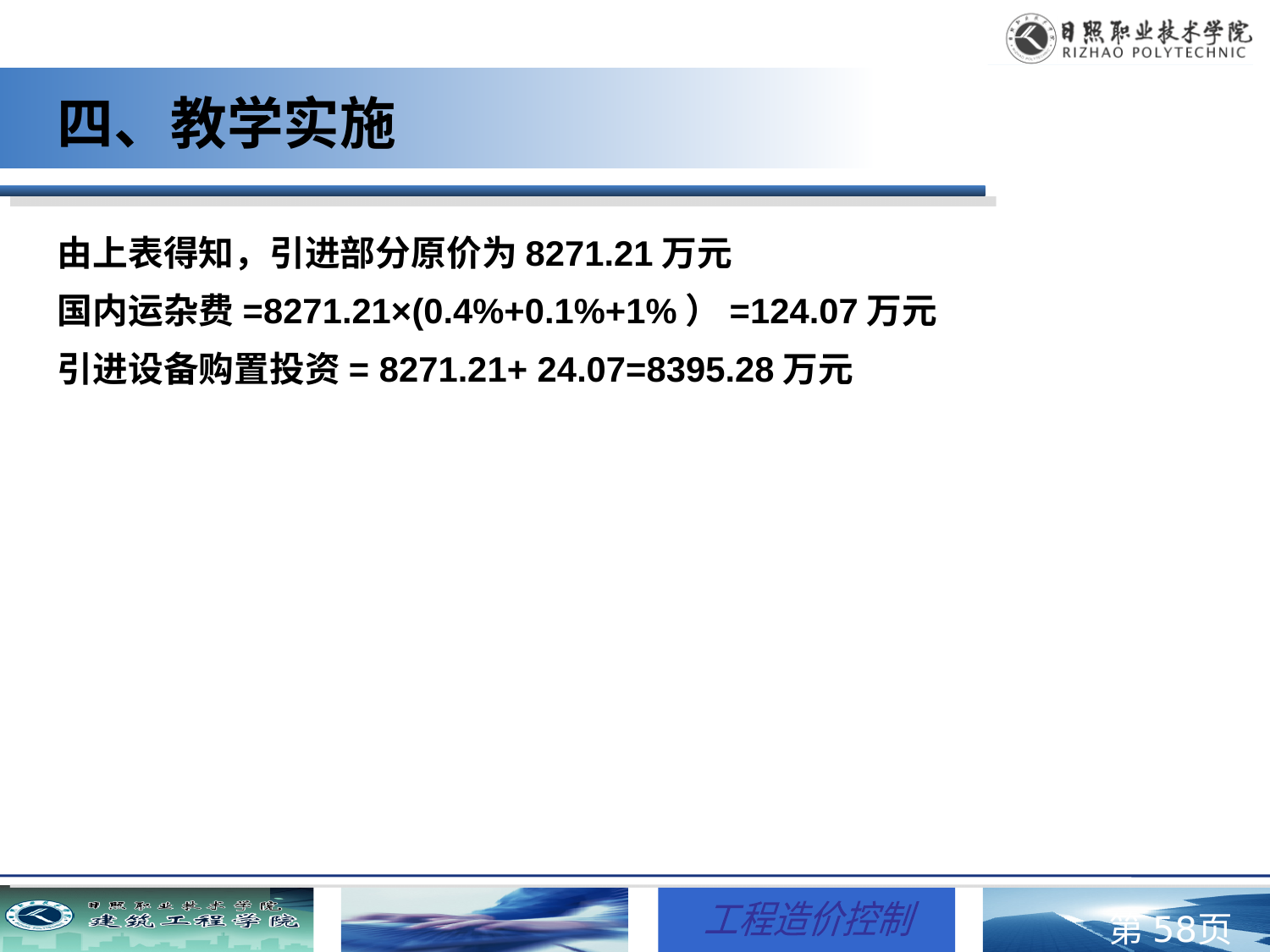

# 四、教学实施
由上表得知，引进部分原价为8271.21万元
国内运杂费=8271.21×(0.4%+0.1%+1%）=124.07万元
引进设备购置投资= 8271.21+ 24.07=8395.28万元
第58页